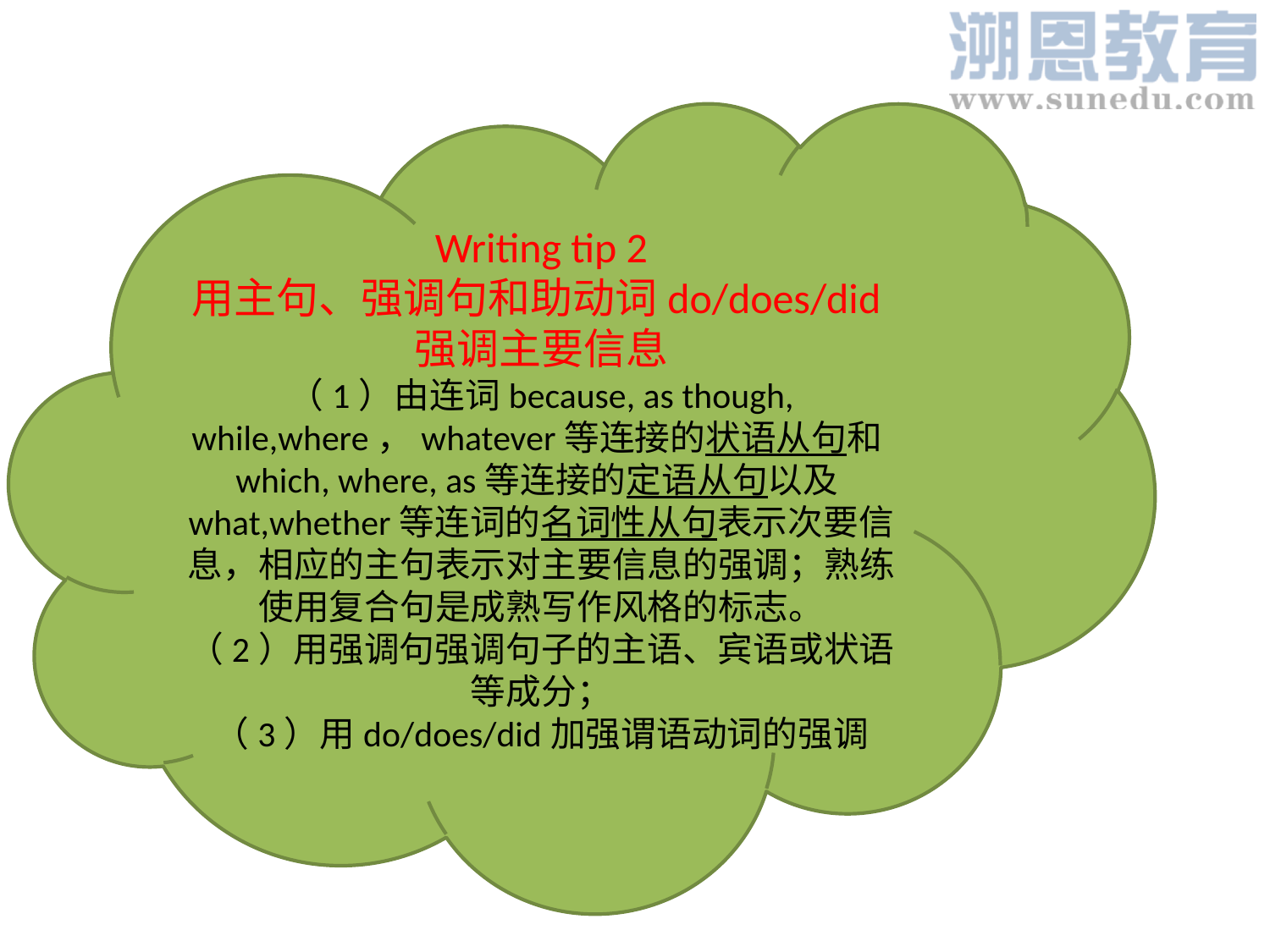

Writing tip 2
用主句、强调句和助动词do/does/did强调主要信息
（1）由连词because, as though, while,where，whatever等连接的状语从句和which, where, as等连接的定语从句以及what,whether等连词的名词性从句表示次要信息，相应的主句表示对主要信息的强调；熟练使用复合句是成熟写作风格的标志。
（2）用强调句强调句子的主语、宾语或状语等成分；
（3）用do/does/did加强谓语动词的强调